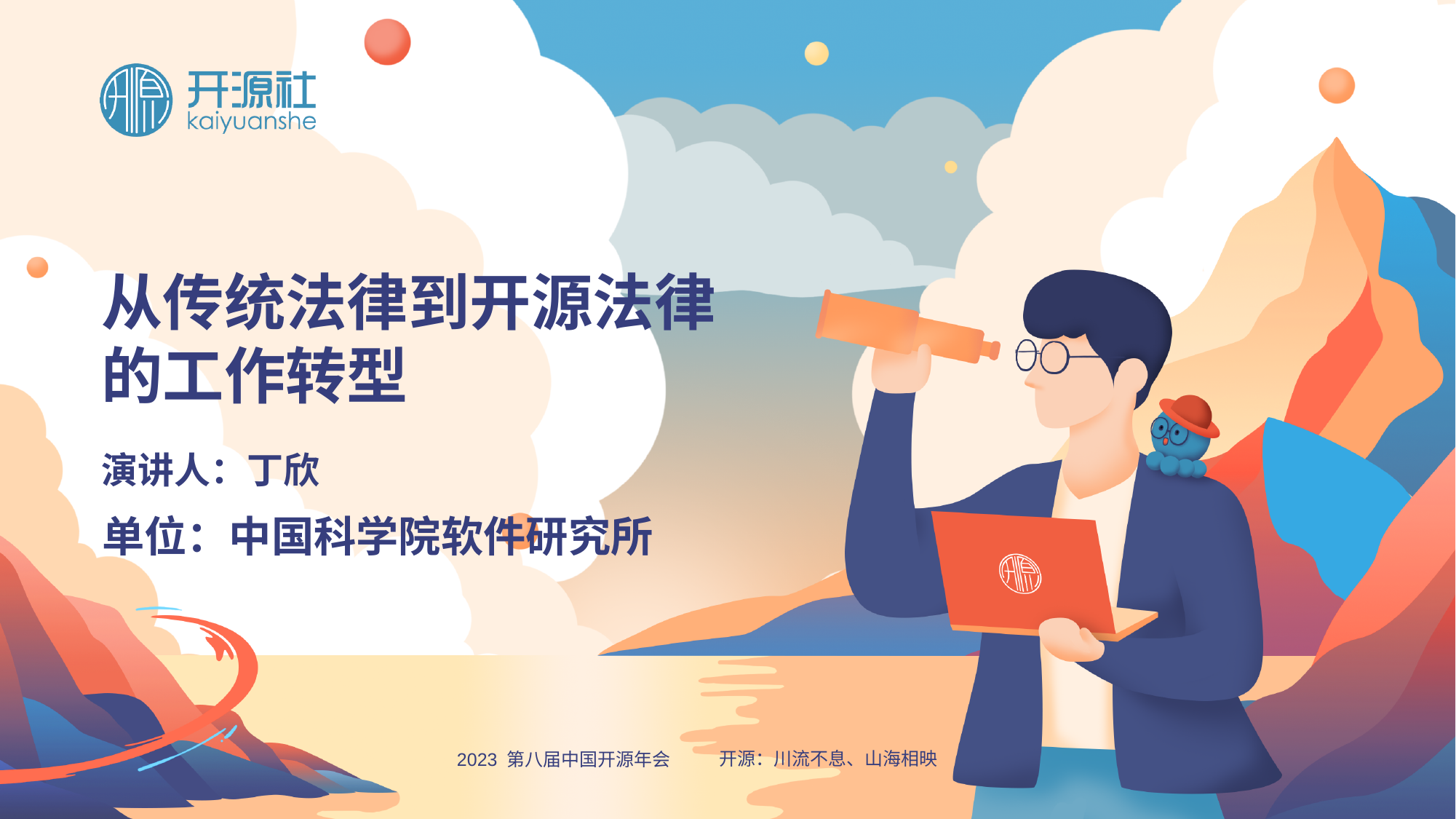

# 从传统法律到开源法律 的工作转型
演讲人：丁欣
单位：中国科学院软件研究所